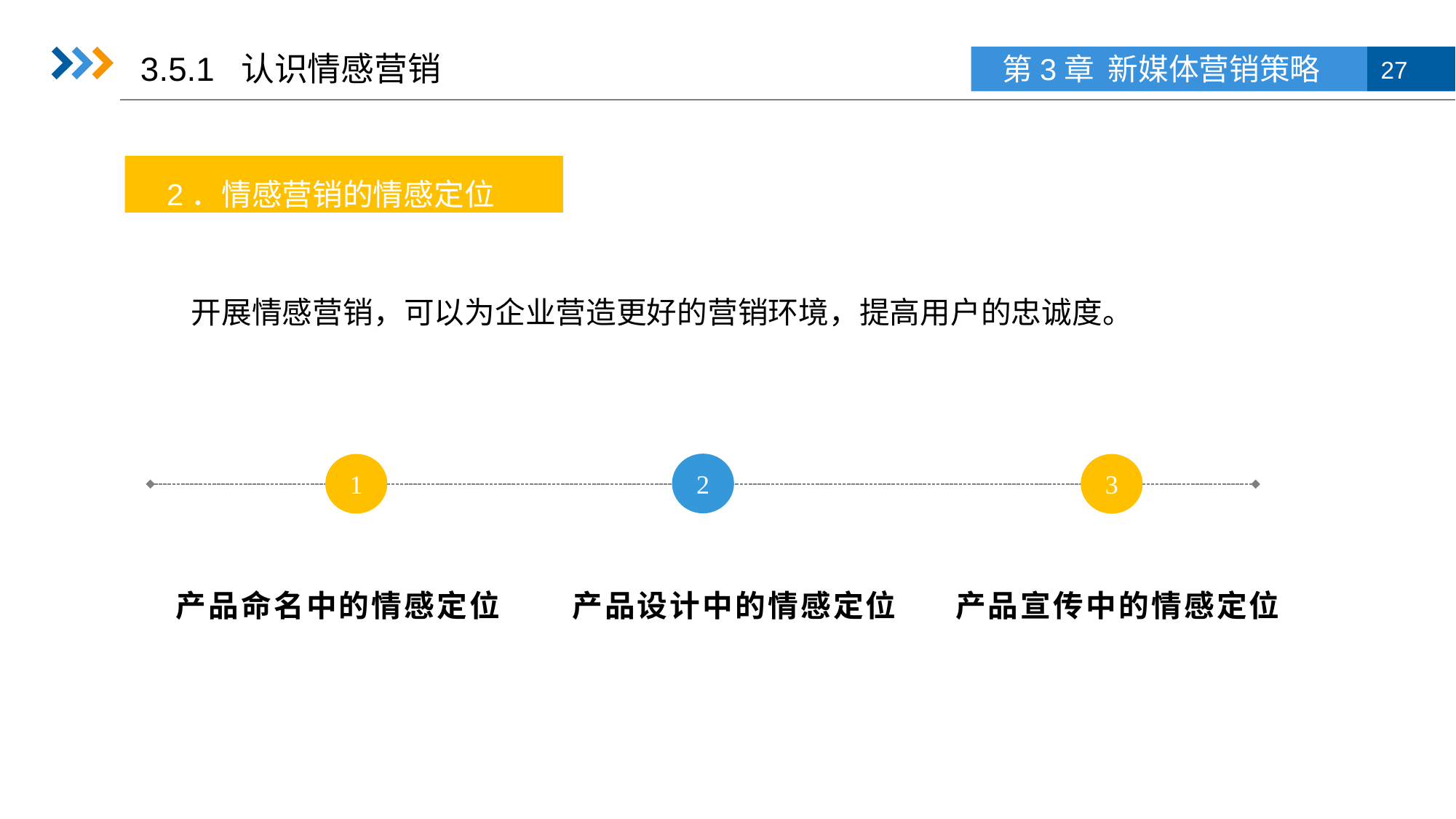

3.5.1  认识情感营销
2．情感营销的情感定位
开展情感营销，可以为企业营造更好的营销环境，提高用户的忠诚度。
2
1
3
产品命名中的情感定位
产品设计中的情感定位
产品宣传中的情感定位